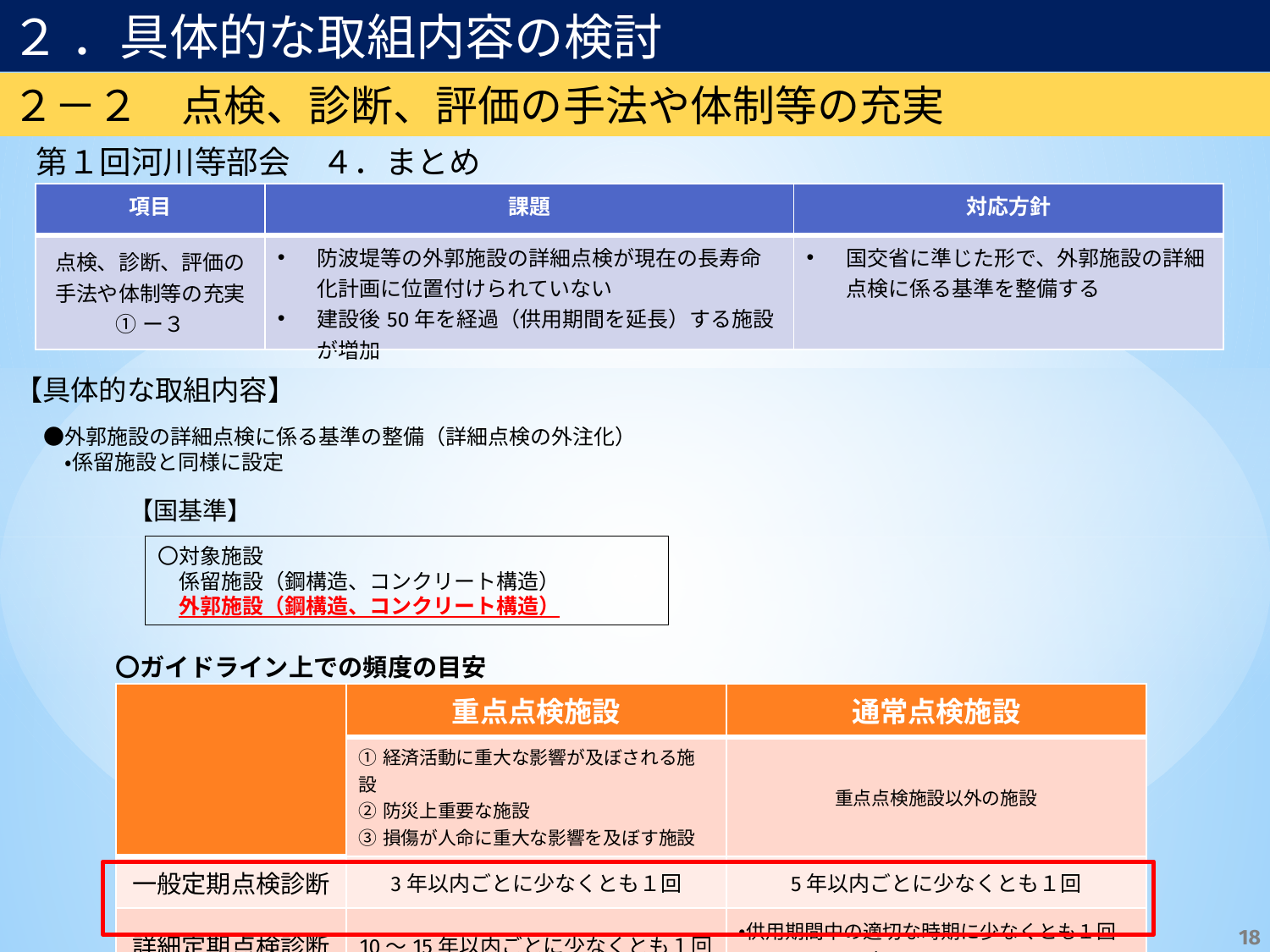

２ ．具体的な取組内容の検討
２－２　点検、診断、評価の手法や体制等の充実
第１回河川等部会　４．まとめ　より
| 項目 | 課題 | 対応方針 |
| --- | --- | --- |
| 点検、診断、評価の手法や体制等の充実 ①ー３ | 防波堤等の外郭施設の詳細点検が現在の長寿命化計画に位置付けられていない 建設後50年を経過（供用期間を延長）する施設が増加 | 国交省に準じた形で、外郭施設の詳細点検に係る基準を整備する |
【具体的な取組内容】
　●外郭施設の詳細点検に係る基準の整備（詳細点検の外注化）
　　・係留施設と同様に設定
【国基準】
〇対象施設
　係留施設（鋼構造、コンクリート構造）
　外郭施設（鋼構造、コンクリート構造）
〇ガイドライン上での頻度の目安
|  | 重点点検施設 | 通常点検施設 |
| --- | --- | --- |
|  | ①経済活動に重大な影響が及ぼされる施設 ②防災上重要な施設 ③損傷が人命に重大な影響を及ぼす施設 | 重点点検施設以外の施設 |
| 一般定期点検診断 | 3年以内ごとに少なくとも１回 | 5年以内ごとに少なくとも１回 |
| 詳細定期点検診断 | 10～15年以内ごとに少なくとも１回 | ・供用期間中の適切な時期に少なくとも１回 ・供用期間延長時 |

18